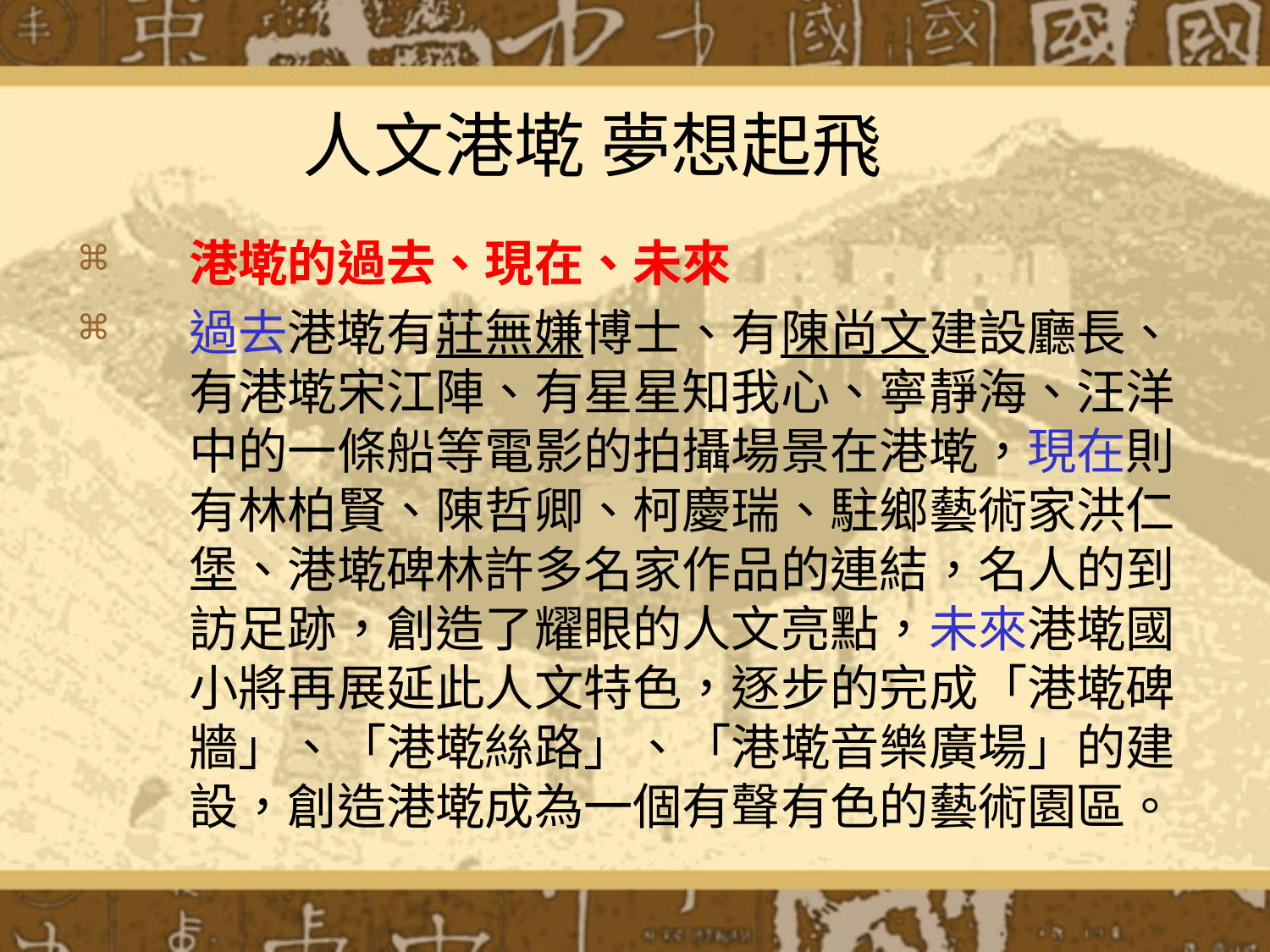

# 人文港墘 夢想起飛
港墘的過去、現在、未來
過去港墘有莊無嫌博士、有陳尚文建設廳長、有港墘宋江陣、有星星知我心、寧靜海、汪洋中的一條船等電影的拍攝場景在港墘，現在則有林柏賢、陳哲卿、柯慶瑞、駐鄉藝術家洪仁堡、港墘碑林許多名家作品的連結，名人的到訪足跡，創造了耀眼的人文亮點，未來港墘國小將再展延此人文特色，逐步的完成「港墘碑牆」、「港墘絲路」、「港墘音樂廣場」的建設，創造港墘成為一個有聲有色的藝術園區。